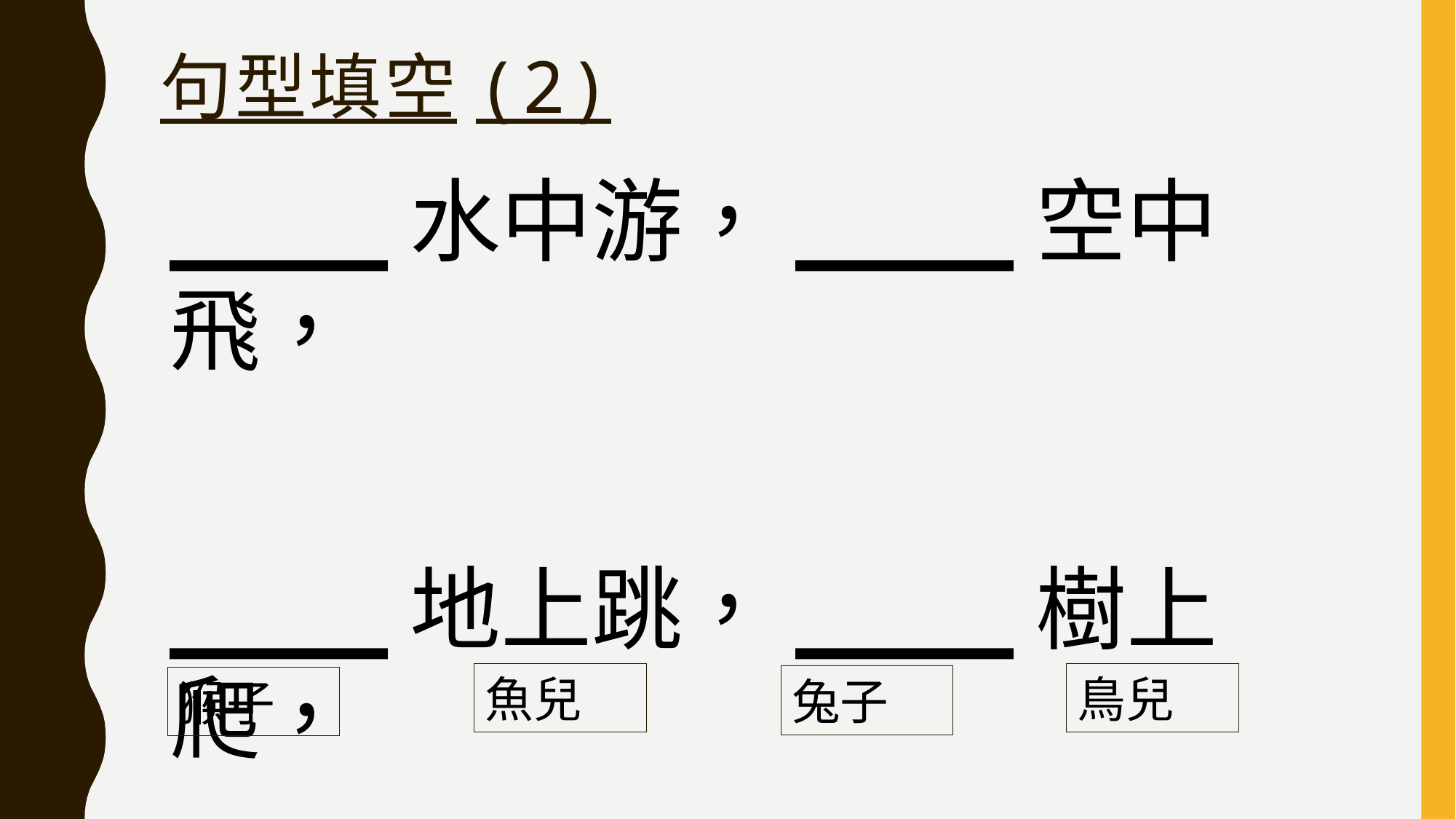

# 句型填空(2)
____水中游，____空中飛，

____地上跳，____樹上爬，
魚兒
鳥兒
兔子
猴子